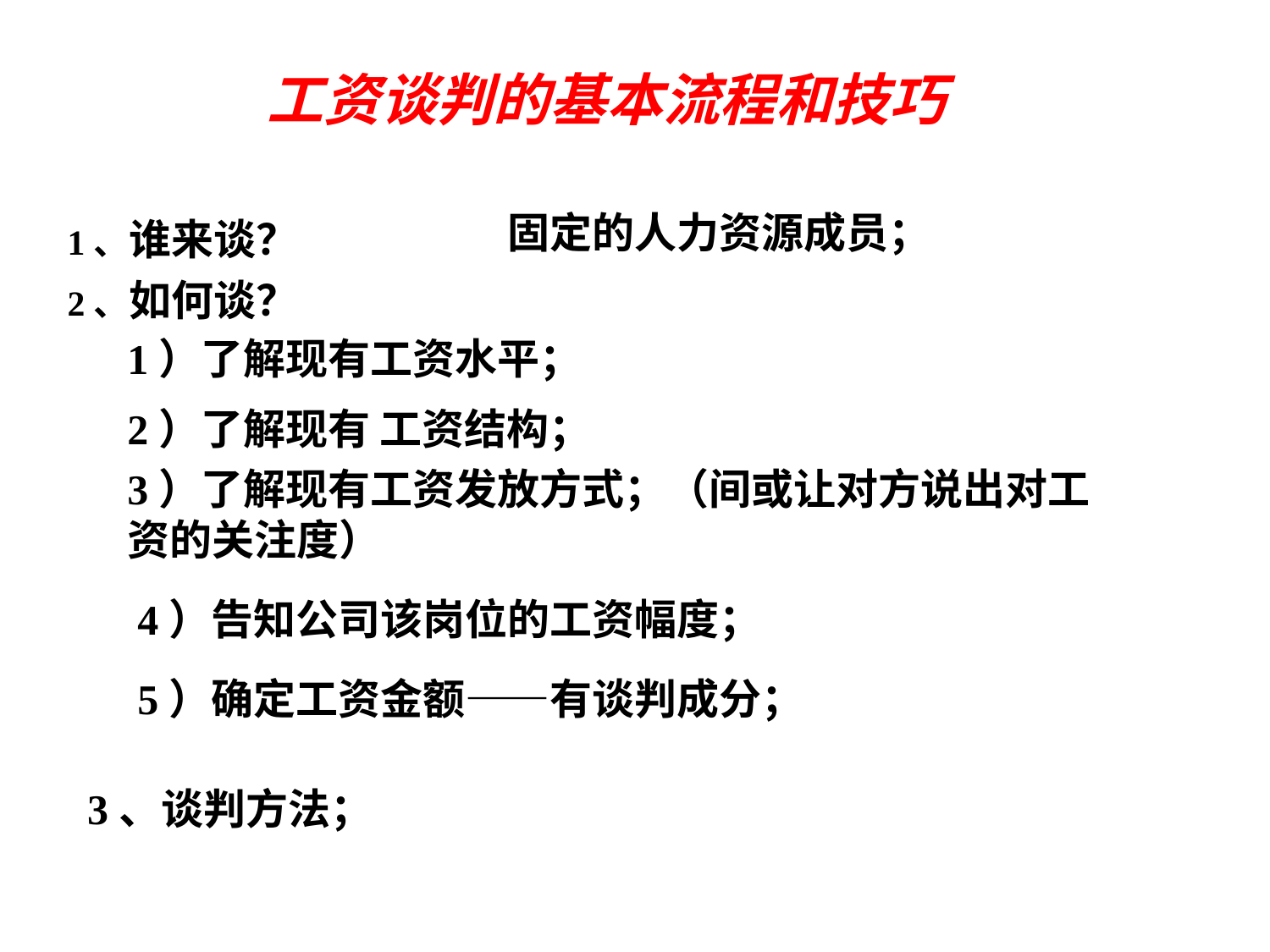

工资谈判的基本流程和技巧
固定的人力资源成员；
1、谁来谈？
2、如何谈？
1）了解现有工资水平；
2）了解现有 工资结构；
3）了解现有工资发放方式；（间或让对方说出对工资的关注度）
4）告知公司该岗位的工资幅度；
5）确定工资金额——有谈判成分；
3、谈判方法；